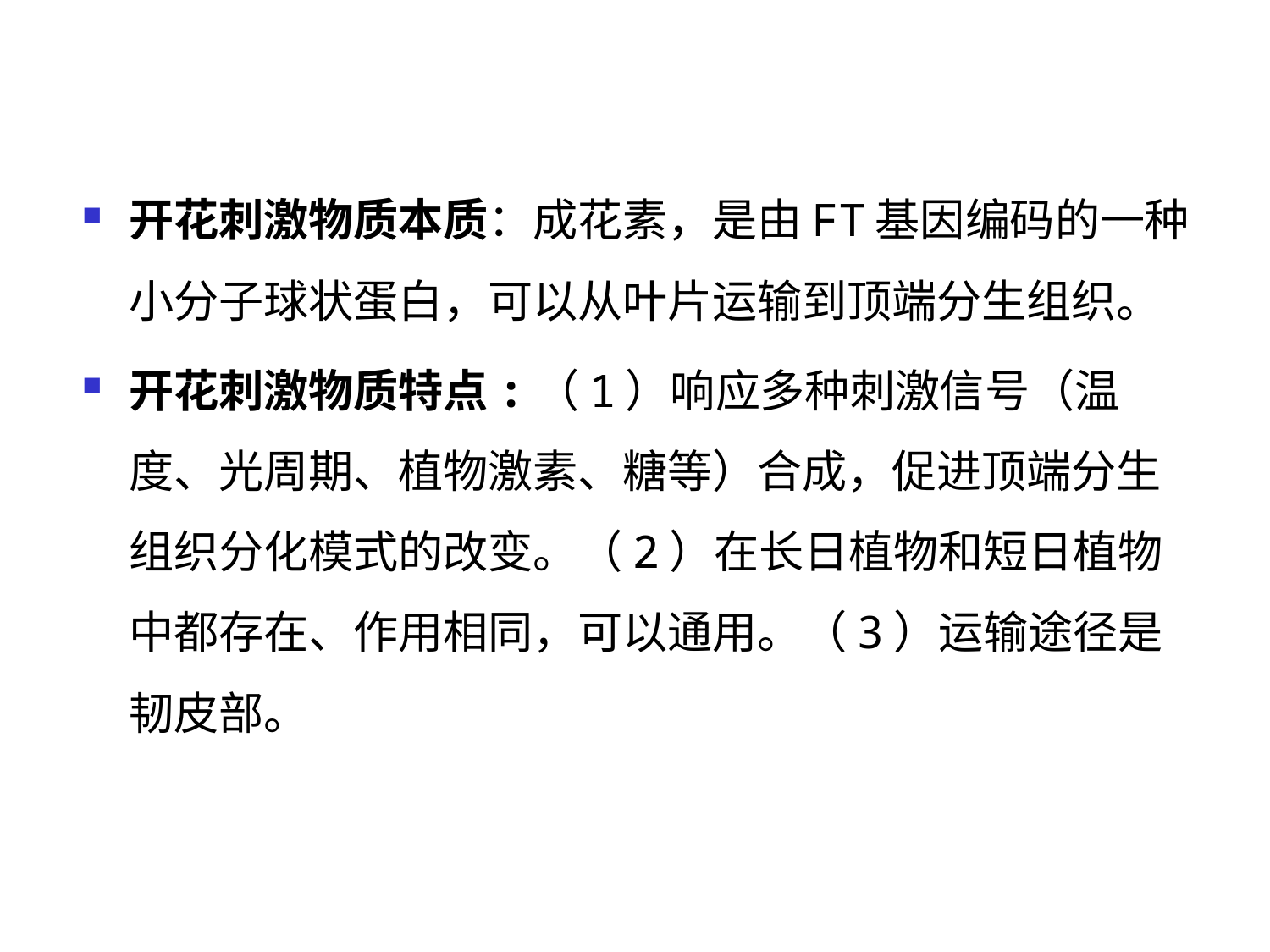

开花刺激物质本质：成花素，是由FT基因编码的一种小分子球状蛋白，可以从叶片运输到顶端分生组织。
开花刺激物质特点:（1）响应多种刺激信号（温度、光周期、植物激素、糖等）合成，促进顶端分生组织分化模式的改变。（2）在长日植物和短日植物中都存在、作用相同，可以通用。（3）运输途径是韧皮部。